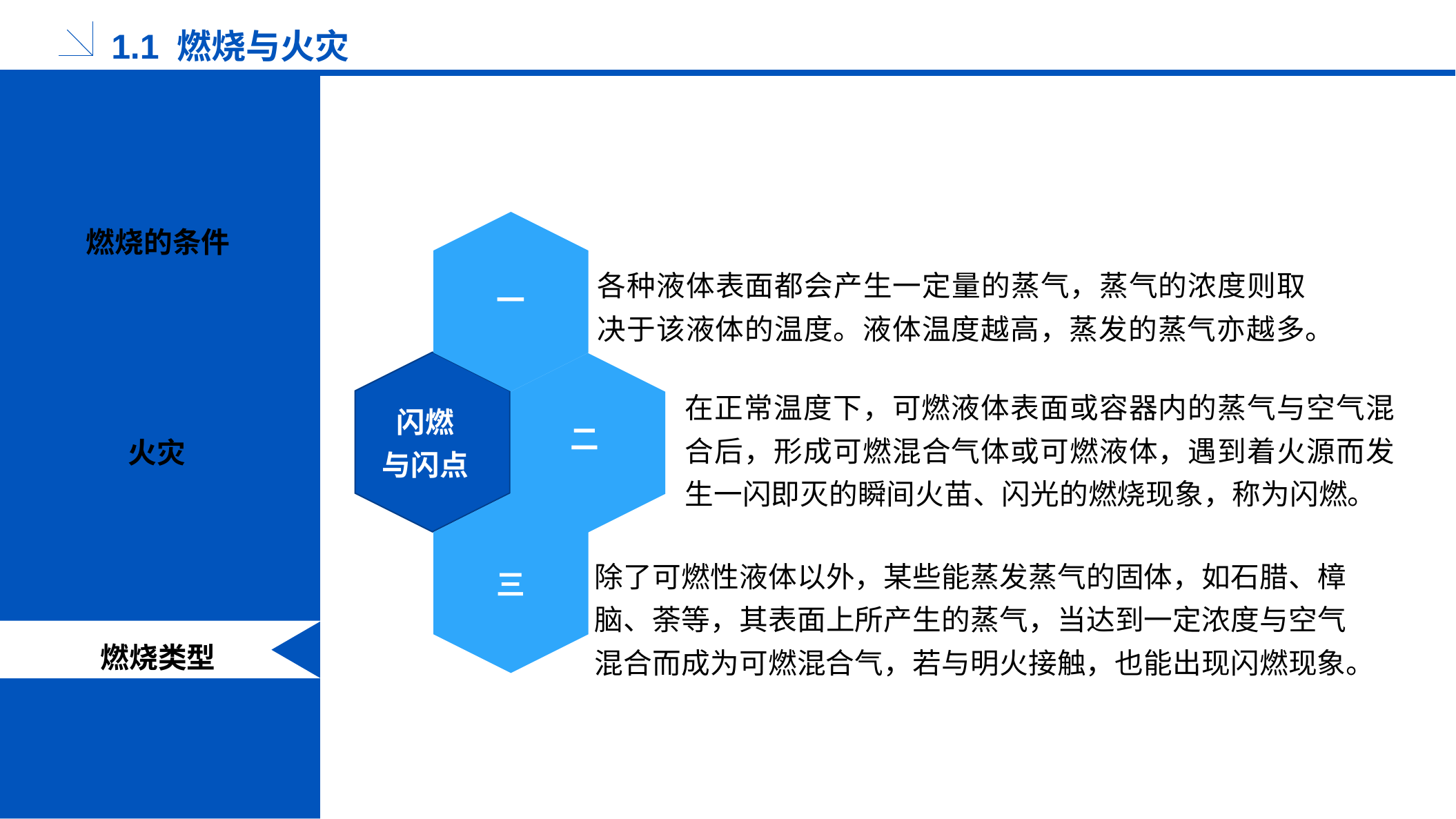

1.1 燃烧与火灾

燃烧的条件

各种液体表面都会产生一定量的蒸气，蒸气的浓度则取决于该液体的温度。液体温度越高，蒸发的蒸气亦越多。
一

在正常温度下，可燃液体表面或容器内的蒸气与空气混合后，形成可燃混合气体或可燃液体，遇到着火源而发生一闪即灭的瞬间火苗、闪光的燃烧现象，称为闪燃。
闪燃
与闪点
二
火灾

除了可燃性液体以外，某些能蒸发蒸气的固体，如石腊、樟脑、荼等，其表面上所产生的蒸气，当达到一定浓度与空气混合而成为可燃混合气，若与明火接触，也能出现闪燃现象。
三
燃烧类型